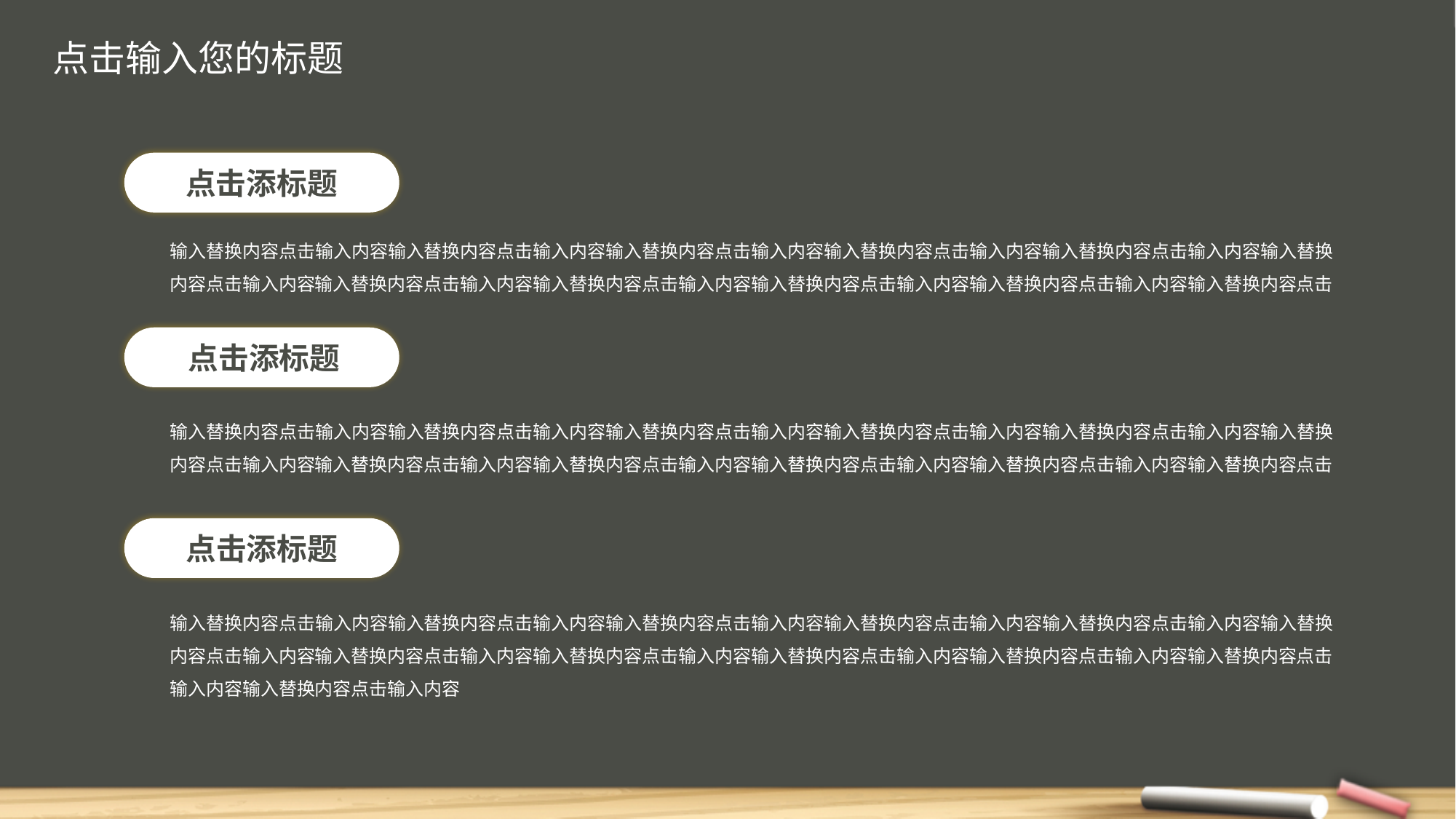

点击输入您的标题

点击添标题
输入替换内容点击输入内容输入替换内容点击输入内容输入替换内容点击输入内容输入替换内容点击输入内容输入替换内容点击输入内容输入替换内容点击输入内容输入替换内容点击输入内容输入替换内容点击输入内容输入替换内容点击输入内容输入替换内容点击输入内容输入替换内容点击

点击添标题
输入替换内容点击输入内容输入替换内容点击输入内容输入替换内容点击输入内容输入替换内容点击输入内容输入替换内容点击输入内容输入替换内容点击输入内容输入替换内容点击输入内容输入替换内容点击输入内容输入替换内容点击输入内容输入替换内容点击输入内容输入替换内容点击

点击添标题
输入替换内容点击输入内容输入替换内容点击输入内容输入替换内容点击输入内容输入替换内容点击输入内容输入替换内容点击输入内容输入替换内容点击输入内容输入替换内容点击输入内容输入替换内容点击输入内容输入替换内容点击输入内容输入替换内容点击输入内容输入替换内容点击输入内容输入替换内容点击输入内容